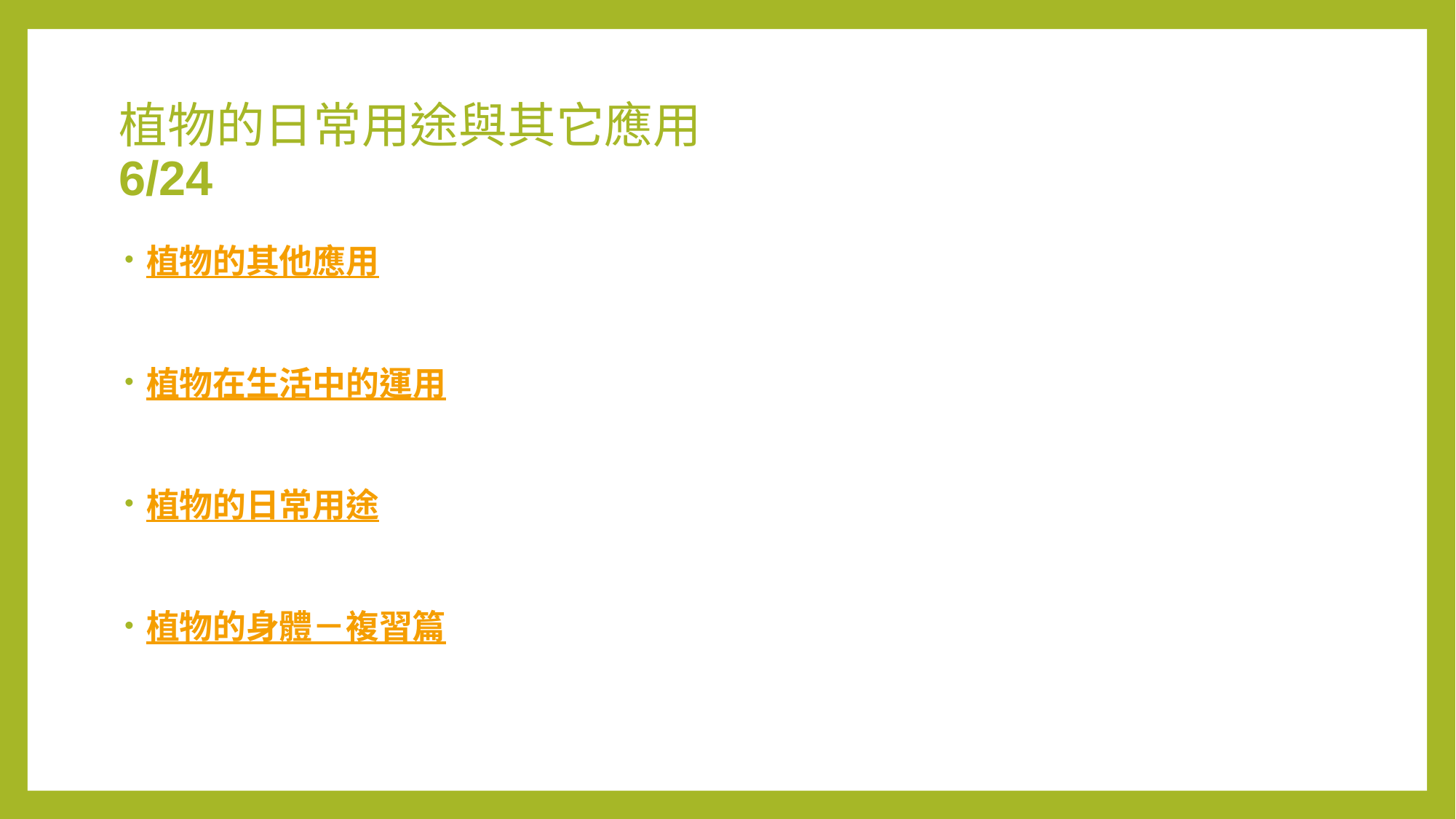

# 植物的日常用途與其它應用                                                6/24
植物的其他應用

植物在生活中的運用

植物的日常用途

植物的身體－複習篇